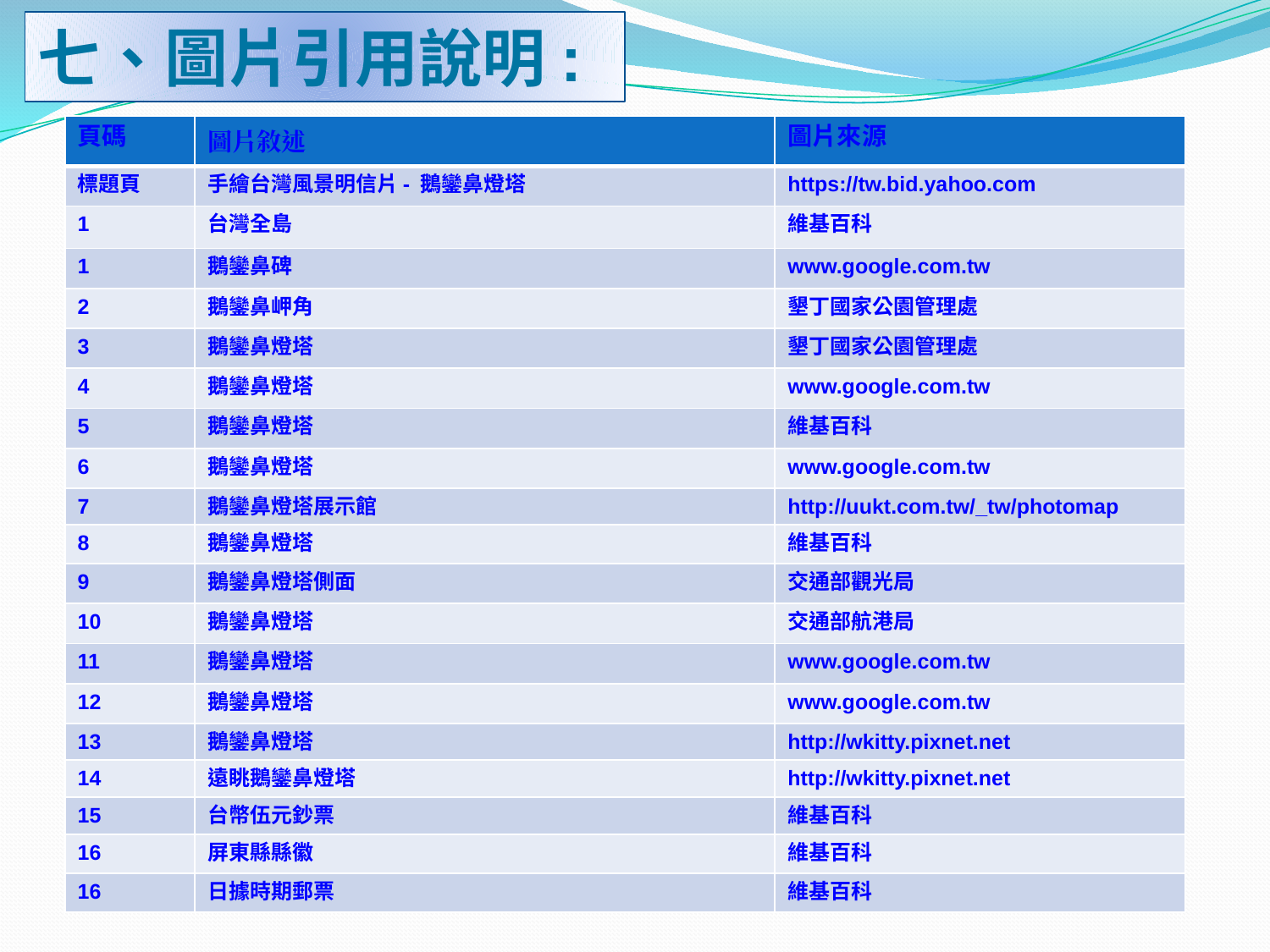

七、圖片引用說明:
| 頁碼 | 圖片敘述 | 圖片來源 |
| --- | --- | --- |
| 標題頁 | 手繪台灣風景明信片- 鵝鑾鼻燈塔 | https://tw.bid.yahoo.com |
| 1 | 台灣全島 | 維基百科 |
| 1 | 鵝鑾鼻碑 | www.google.com.tw |
| 2 | 鵝鑾鼻岬角 | 墾丁國家公園管理處 |
| 3 | 鵝鑾鼻燈塔 | 墾丁國家公園管理處 |
| 4 | 鵝鑾鼻燈塔 | www.google.com.tw |
| 5 | 鵝鑾鼻燈塔 | 維基百科 |
| 6 | 鵝鑾鼻燈塔 | www.google.com.tw |
| 7 | 鵝鑾鼻燈塔展示館 | http://uukt.com.tw/\_tw/photomap |
| 8 | 鵝鑾鼻燈塔 | 維基百科 |
| 9 | 鵝鑾鼻燈塔側面 | 交通部觀光局 |
| 10 | 鵝鑾鼻燈塔 | 交通部航港局 |
| 11 | 鵝鑾鼻燈塔 | www.google.com.tw |
| 12 | 鵝鑾鼻燈塔 | www.google.com.tw |
| 13 | 鵝鑾鼻燈塔 | http://wkitty.pixnet.net |
| 14 | 遠眺鵝鑾鼻燈塔 | http://wkitty.pixnet.net |
| 15 | 台幣伍元鈔票 | 維基百科 |
| 16 | 屏東縣縣徽 | 維基百科 |
| 16 | 日據時期郵票 | 維基百科 |